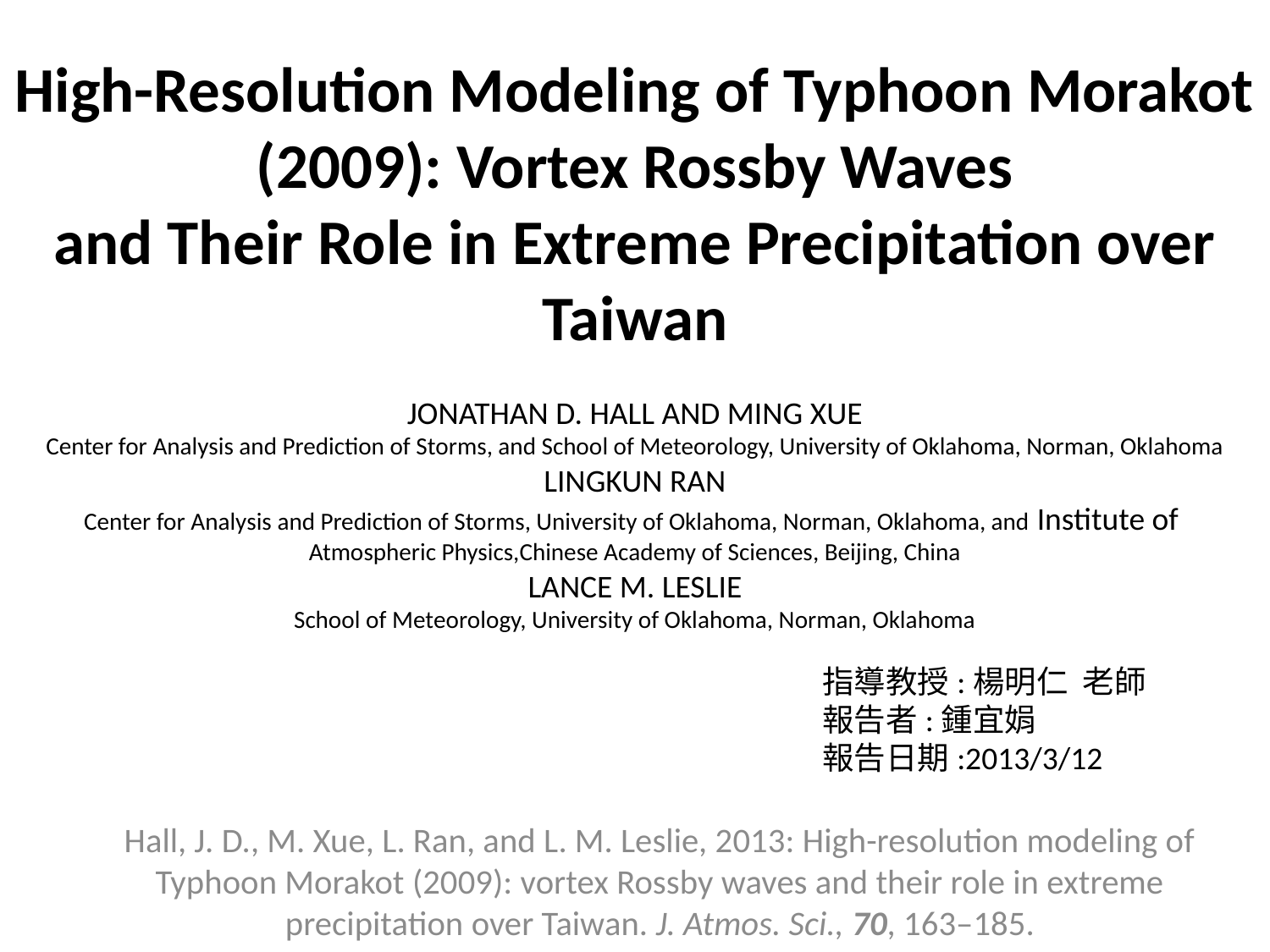

# High-Resolution Modeling of Typhoon Morakot (2009): Vortex Rossby Waves and Their Role in Extreme Precipitation over Taiwan
JONATHAN D. HALL AND MING XUE
Center for Analysis and Prediction of Storms, and School of Meteorology, University of Oklahoma, Norman, Oklahoma
LINGKUN RAN
Center for Analysis and Prediction of Storms, University of Oklahoma, Norman, Oklahoma, and Institute of
Atmospheric Physics,Chinese Academy of Sciences, Beijing, China
LANCE M. LESLIE
School of Meteorology, University of Oklahoma, Norman, Oklahoma
指導教授:楊明仁  老師
報告者:鍾宜娟
報告日期:2013/3/12
Hall, J. D., M. Xue, L. Ran, and L. M. Leslie, 2013: High-resolution modeling of Typhoon Morakot (2009): vortex Rossby waves and their role in extreme precipitation over Taiwan. J. Atmos. Sci., 70, 163–185.